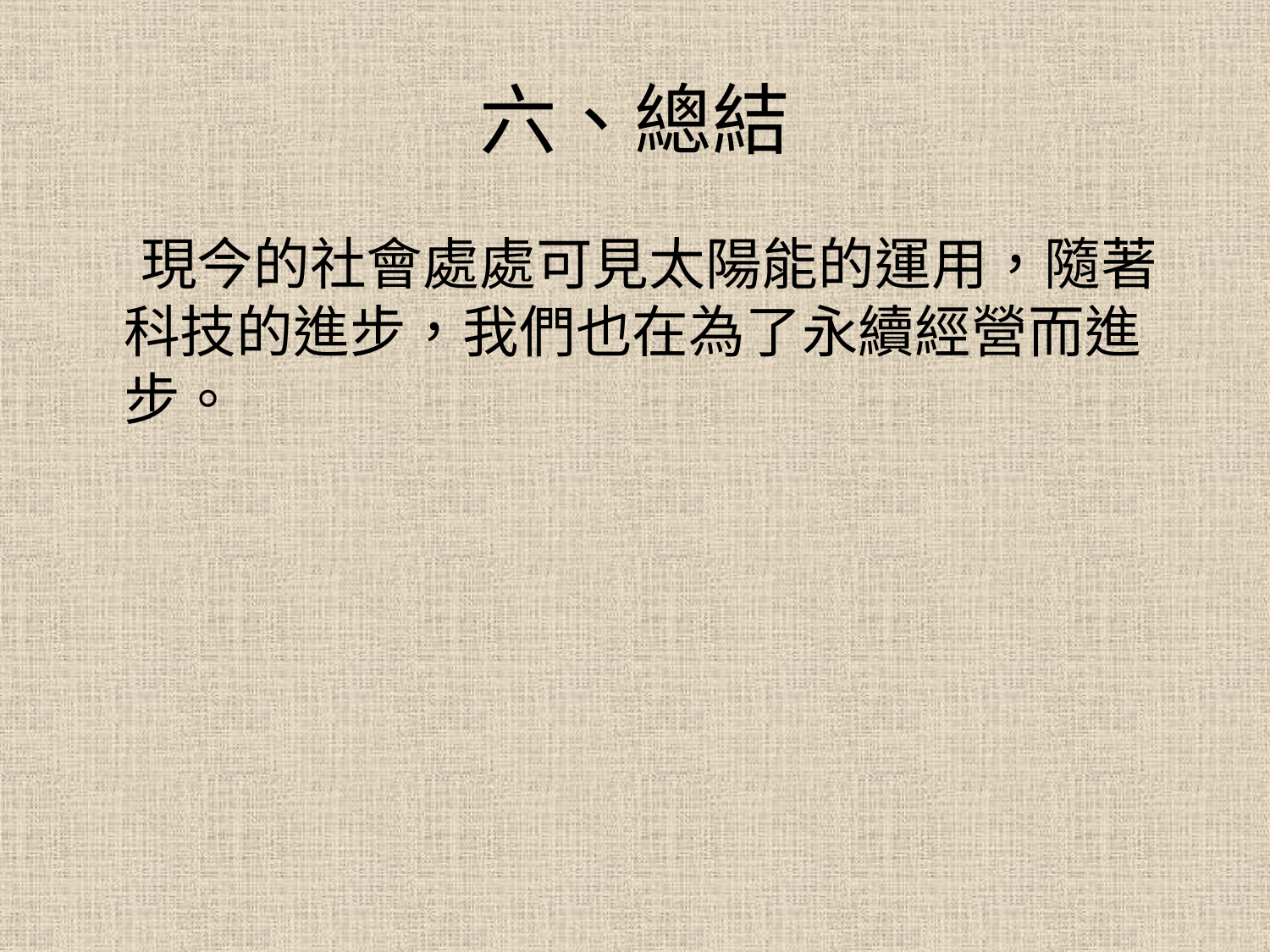

# 六、總結
    現今的社會處處可見太陽能的運用，隨著科技的進步，我們也在為了永續經營而進步。